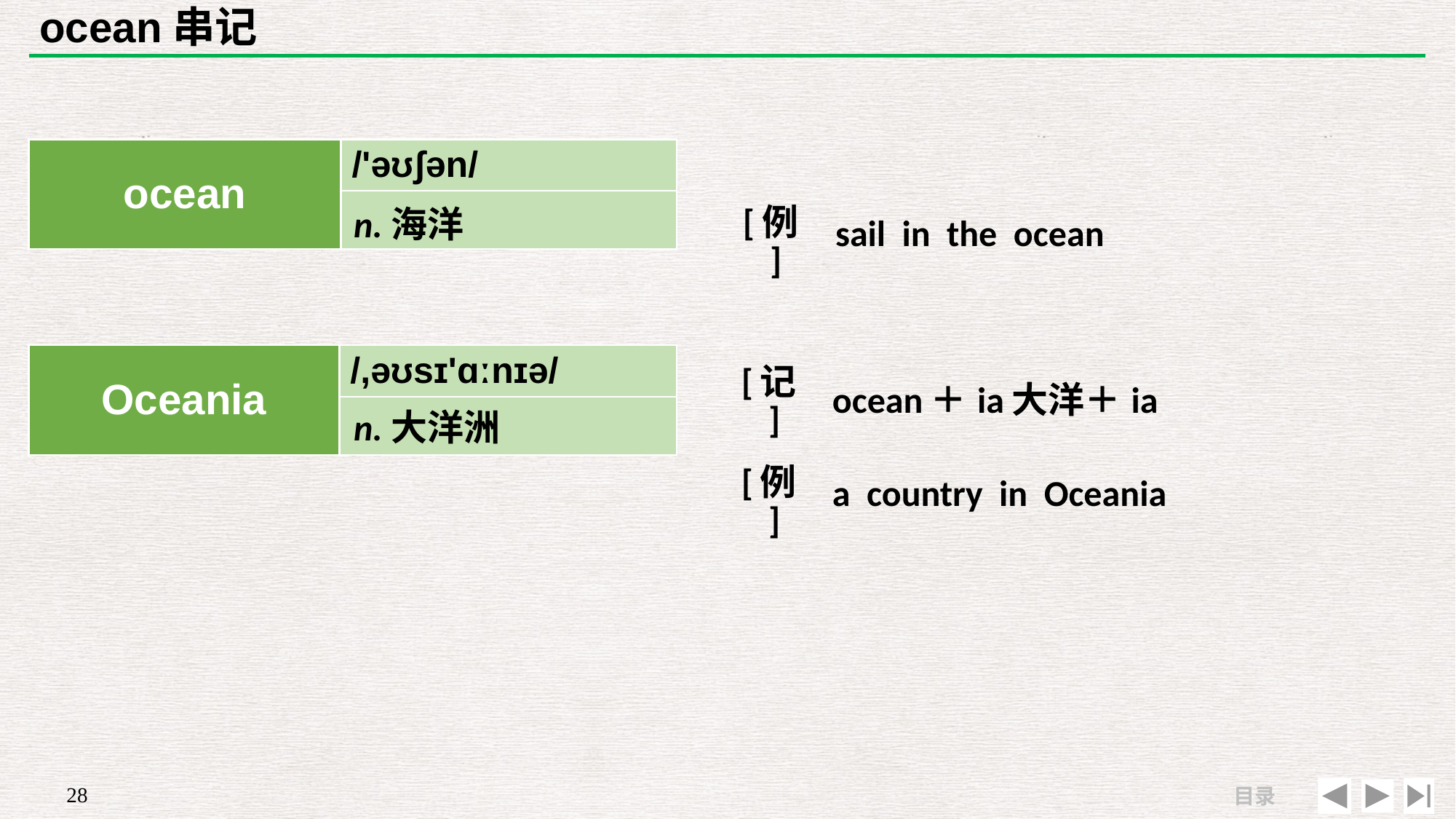

# ocean串记

| ocean | /'əʊʃən/ |
| --- | --- |
|  |  |
|  |  |
| --- | --- |
| [例] | sail in the ocean |
n.海洋
| Oceania | /,əʊsɪ'ɑːnɪə/ |
| --- | --- |
|  |  |
| [记] | ocean＋ia大洋＋ia |
| --- | --- |
| [例] | a country in Oceania |
n.大洋洲